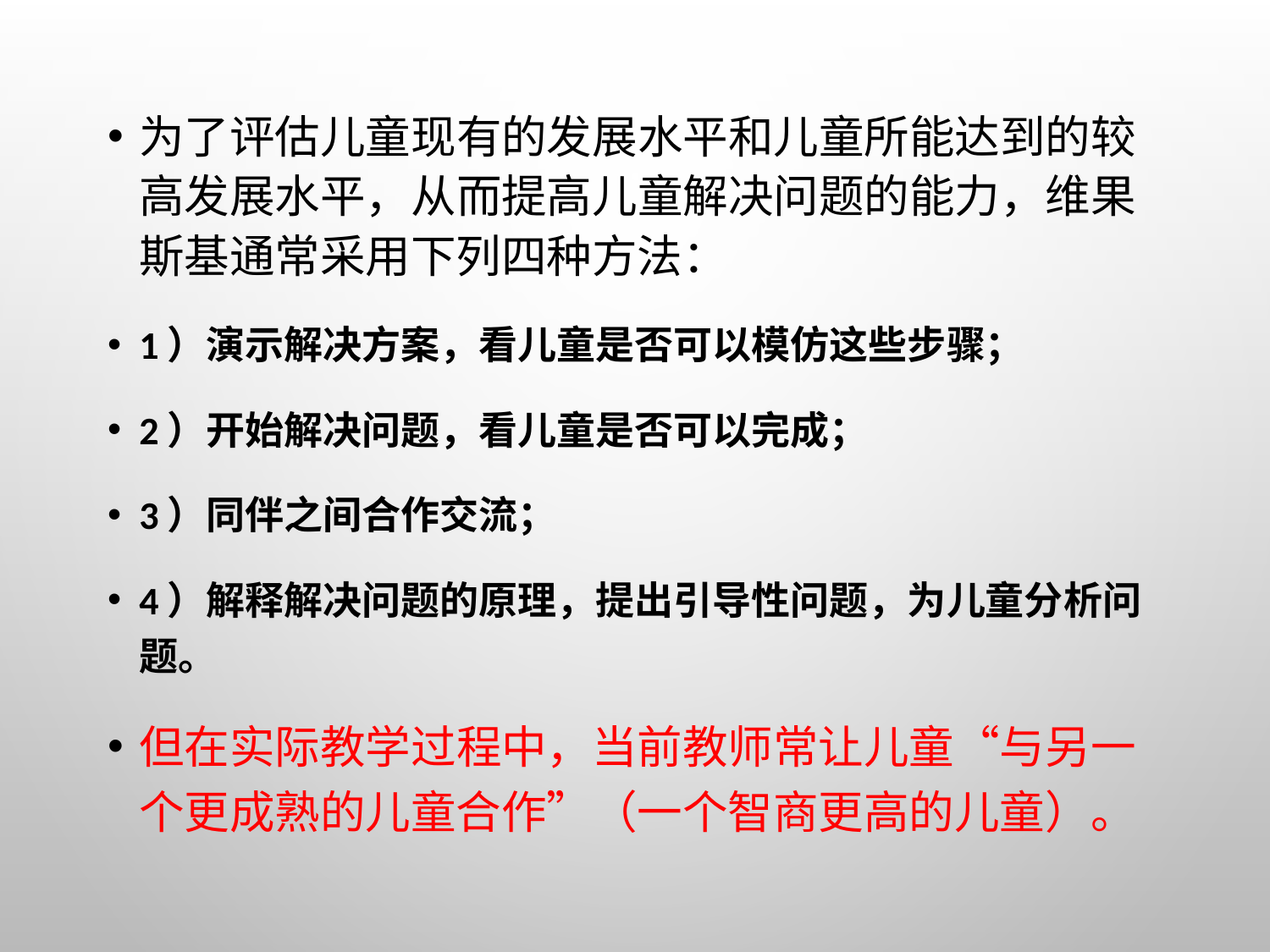

为了评估儿童现有的发展水平和儿童所能达到的较高发展水平，从而提高儿童解决问题的能力，维果斯基通常采用下列四种方法：
1）演示解决方案，看儿童是否可以模仿这些步骤；
2）开始解决问题，看儿童是否可以完成；
3）同伴之间合作交流；
4）解释解决问题的原理，提出引导性问题，为儿童分析问题。
但在实际教学过程中，当前教师常让儿童“与另一个更成熟的儿童合作”（一个智商更高的儿童）。